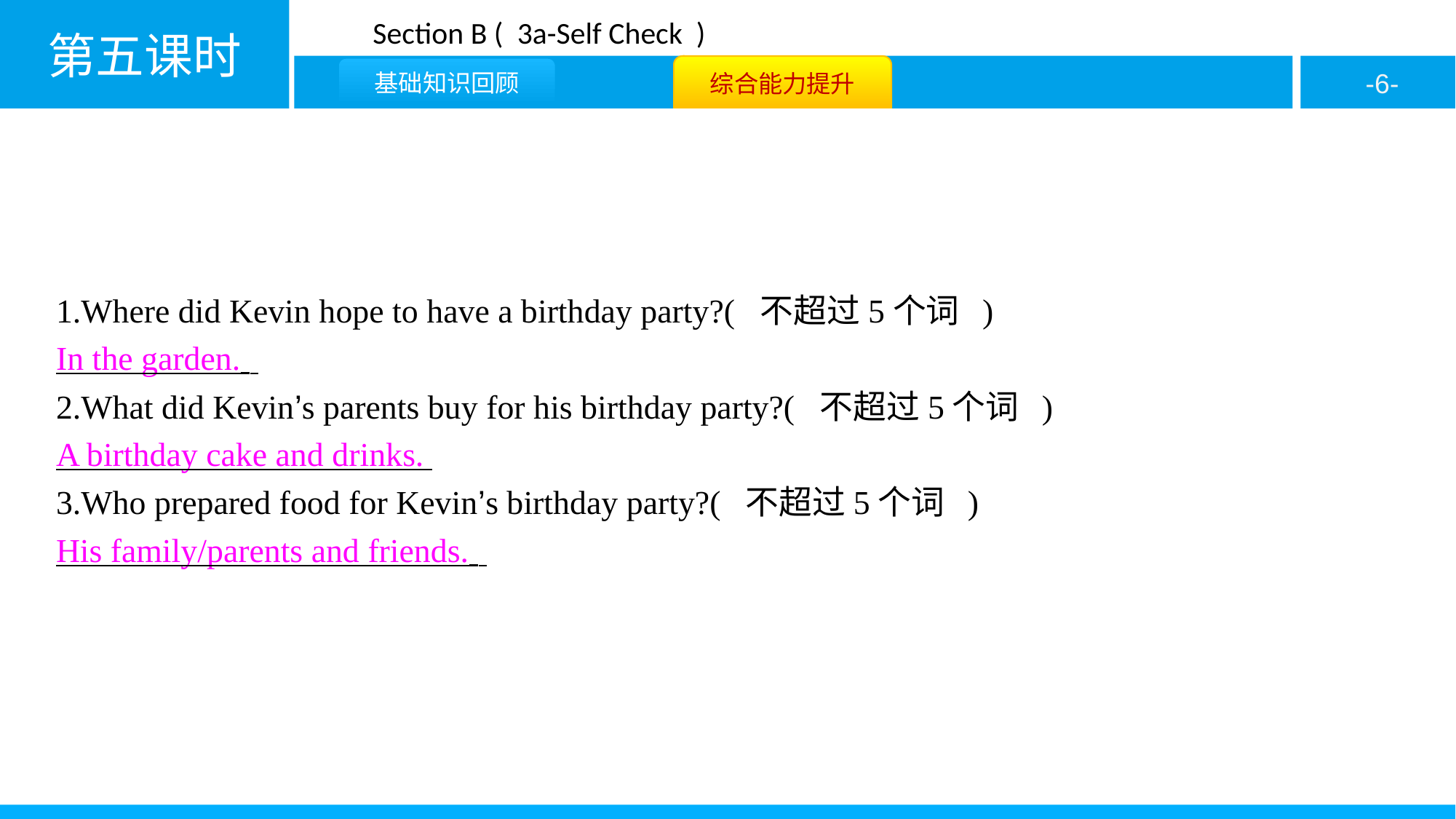

1.Where did Kevin hope to have a birthday party?(  不超过5个词  )
In the garden.
2.What did Kevin’s parents buy for his birthday party?(  不超过5个词  )
A birthday cake and drinks.
3.Who prepared food for Kevin’s birthday party?(  不超过5个词  )
His family/parents and friends.